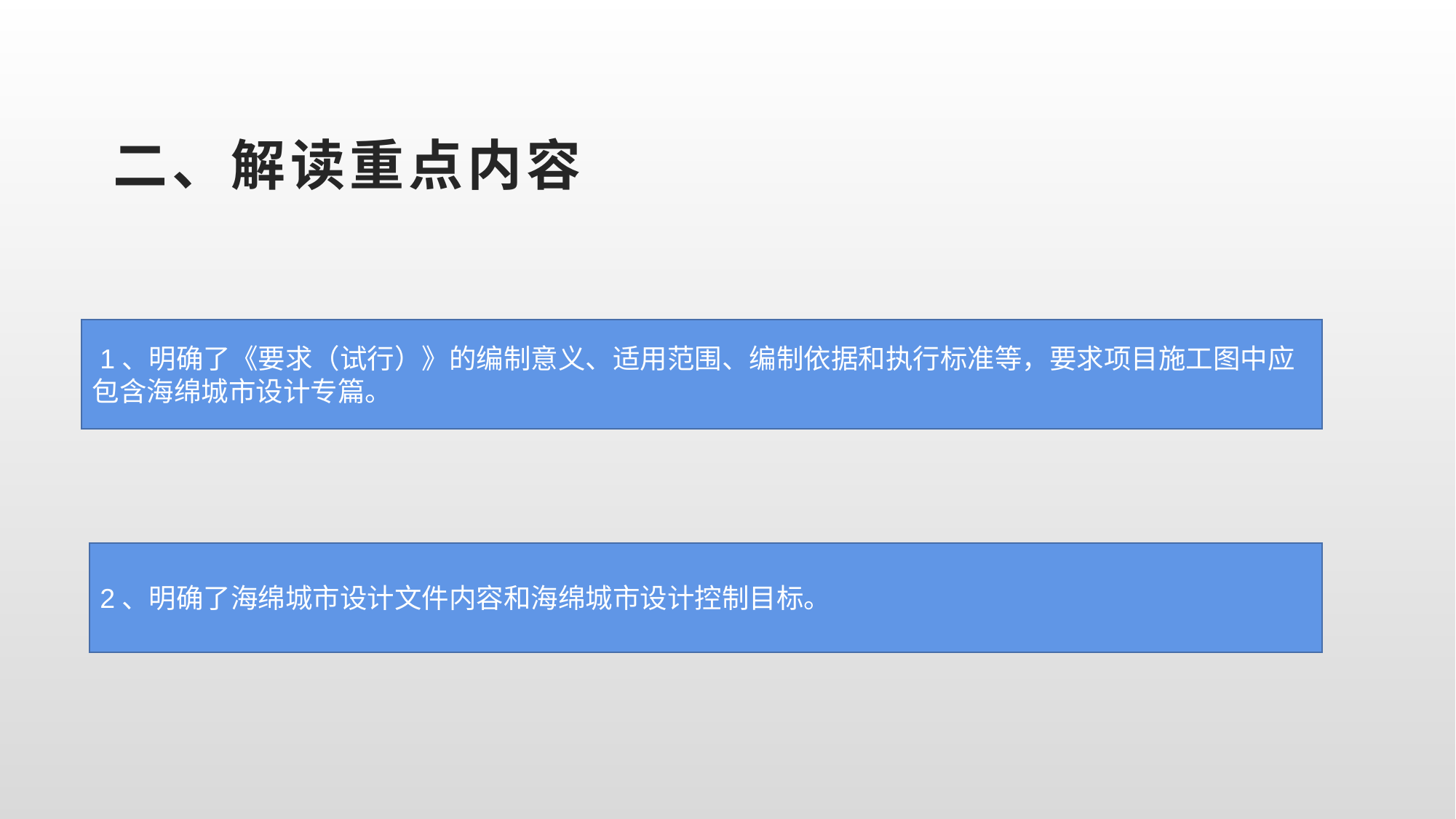

# 二、解读重点内容
 1、明确了《要求（试行）》的编制意义、适用范围、编制依据和执行标准等，要求项目施工图中应包含海绵城市设计专篇。
2、明确了海绵城市设计文件内容和海绵城市设计控制目标。